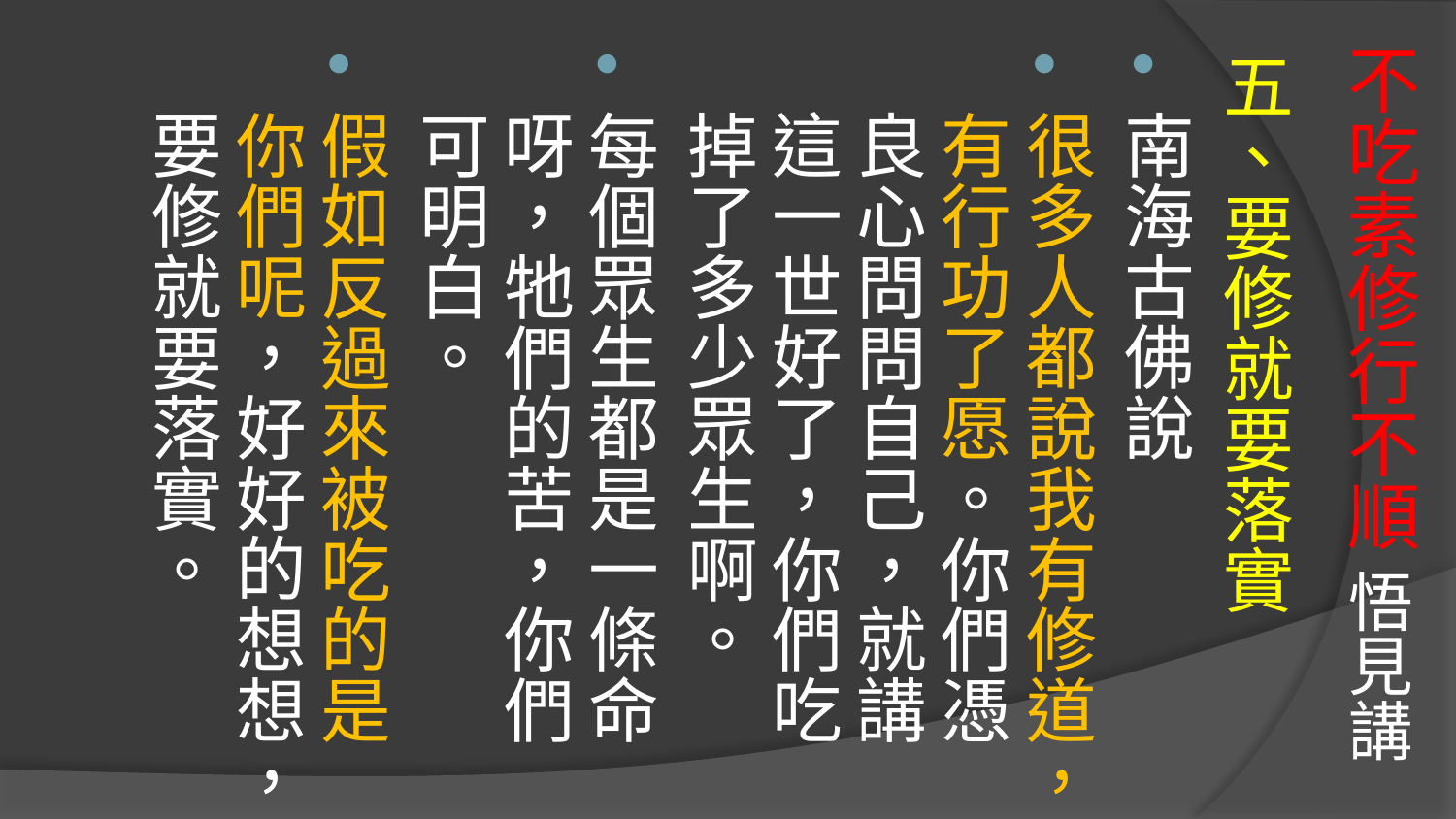

# 不吃素修行不順 悟見講
五、要修就要落實
南海古佛說
很多人都說我有修道，有行功了愿。你們憑良心問問自己，就講這一世好了，你們吃掉了多少眾生啊。
每個眾生都是一條命呀，牠們的苦，你們可明白。
假如反過來被吃的是你們呢，好好的想想，要修就要落實。